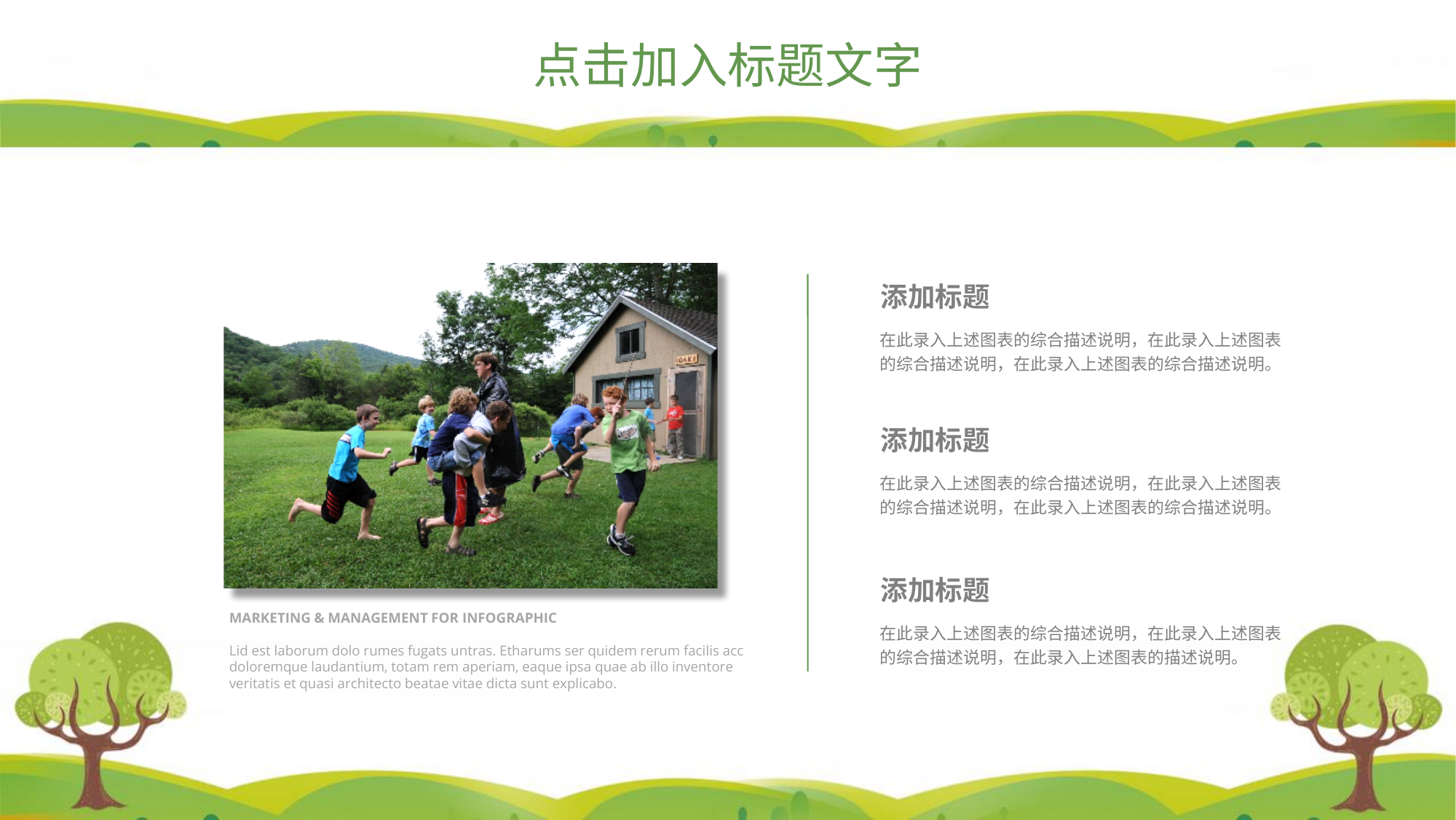

点击加入标题文字

添加标题
在此录入上述图表的综合描述说明，在此录入上述图表的综合描述说明，在此录入上述图表的综合描述说明。
添加标题
在此录入上述图表的综合描述说明，在此录入上述图表的综合描述说明，在此录入上述图表的综合描述说明。
添加标题
MARKETING & MANAGEMENT FOR INFOGRAPHIC

Lid est laborum dolo rumes fugats untras. Etharums ser quidem rerum facilis acc
doloremque laudantium, totam rem aperiam, eaque ipsa quae ab illo inventore
veritatis et quasi architecto beatae vitae dicta sunt explicabo.
在此录入上述图表的综合描述说明，在此录入上述图表的综合描述说明，在此录入上述图表的描述说明。